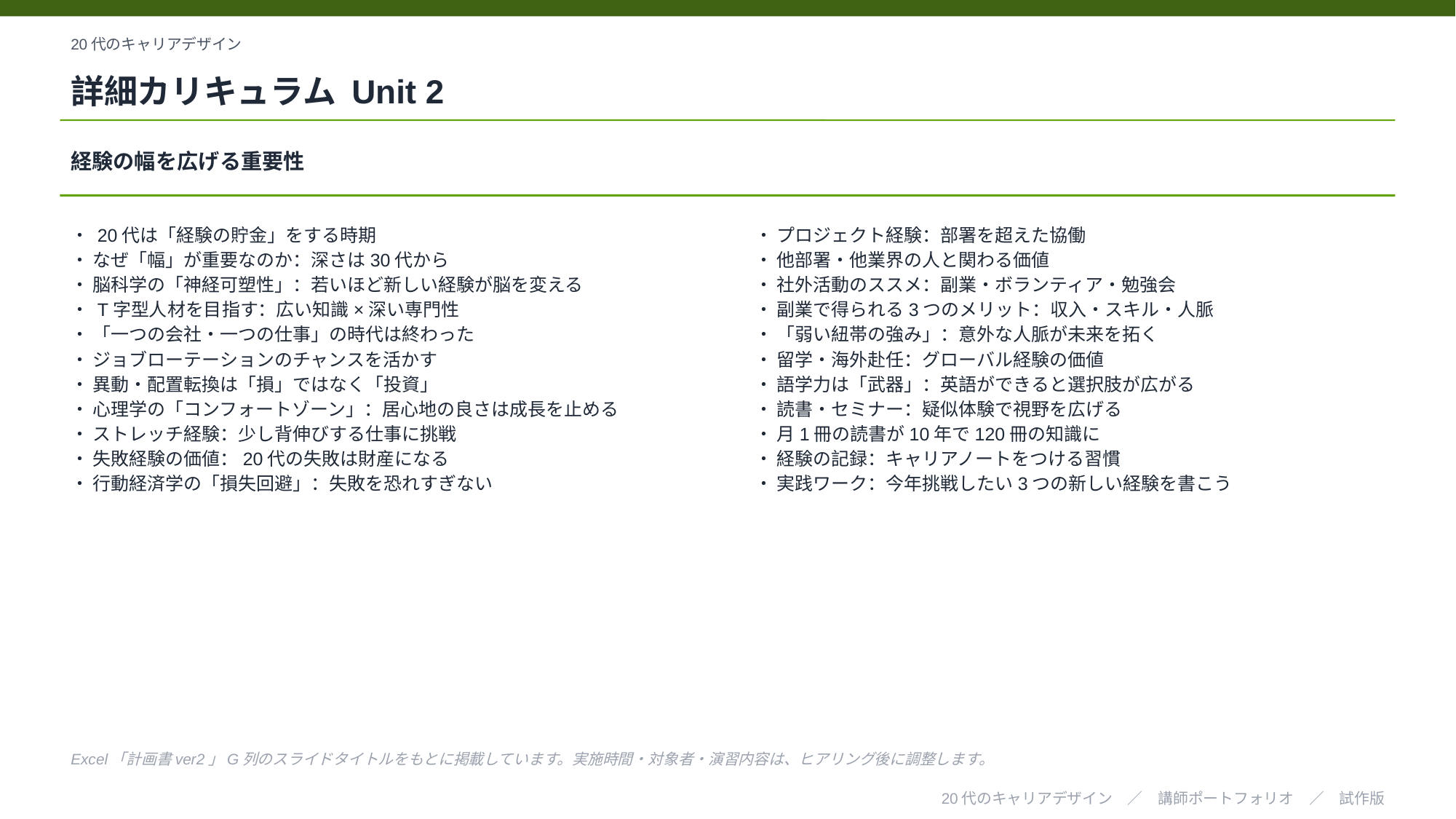

20代のキャリアデザイン
詳細カリキュラム Unit 2

経験の幅を広げる重要性

・ 20代は「経験の貯金」をする時期
・ なぜ「幅」が重要なのか：深さは30代から
・ 脳科学の「神経可塑性」：若いほど新しい経験が脳を変える
・ T字型人材を目指す：広い知識×深い専門性
・ 「一つの会社・一つの仕事」の時代は終わった
・ ジョブローテーションのチャンスを活かす
・ 異動・配置転換は「損」ではなく「投資」
・ 心理学の「コンフォートゾーン」：居心地の良さは成長を止める
・ ストレッチ経験：少し背伸びする仕事に挑戦
・ 失敗経験の価値：20代の失敗は財産になる
・ 行動経済学の「損失回避」：失敗を恐れすぎない
・ プロジェクト経験：部署を超えた協働
・ 他部署・他業界の人と関わる価値
・ 社外活動のススメ：副業・ボランティア・勉強会
・ 副業で得られる3つのメリット：収入・スキル・人脈
・ 「弱い紐帯の強み」：意外な人脈が未来を拓く
・ 留学・海外赴任：グローバル経験の価値
・ 語学力は「武器」：英語ができると選択肢が広がる
・ 読書・セミナー：疑似体験で視野を広げる
・ 月1冊の読書が10年で120冊の知識に
・ 経験の記録：キャリアノートをつける習慣
・ 実践ワーク：今年挑戦したい3つの新しい経験を書こう
Excel「計画書ver2」G列のスライドタイトルをもとに掲載しています。実施時間・対象者・演習内容は、ヒアリング後に調整します。
20代のキャリアデザイン　／　講師ポートフォリオ　／　試作版